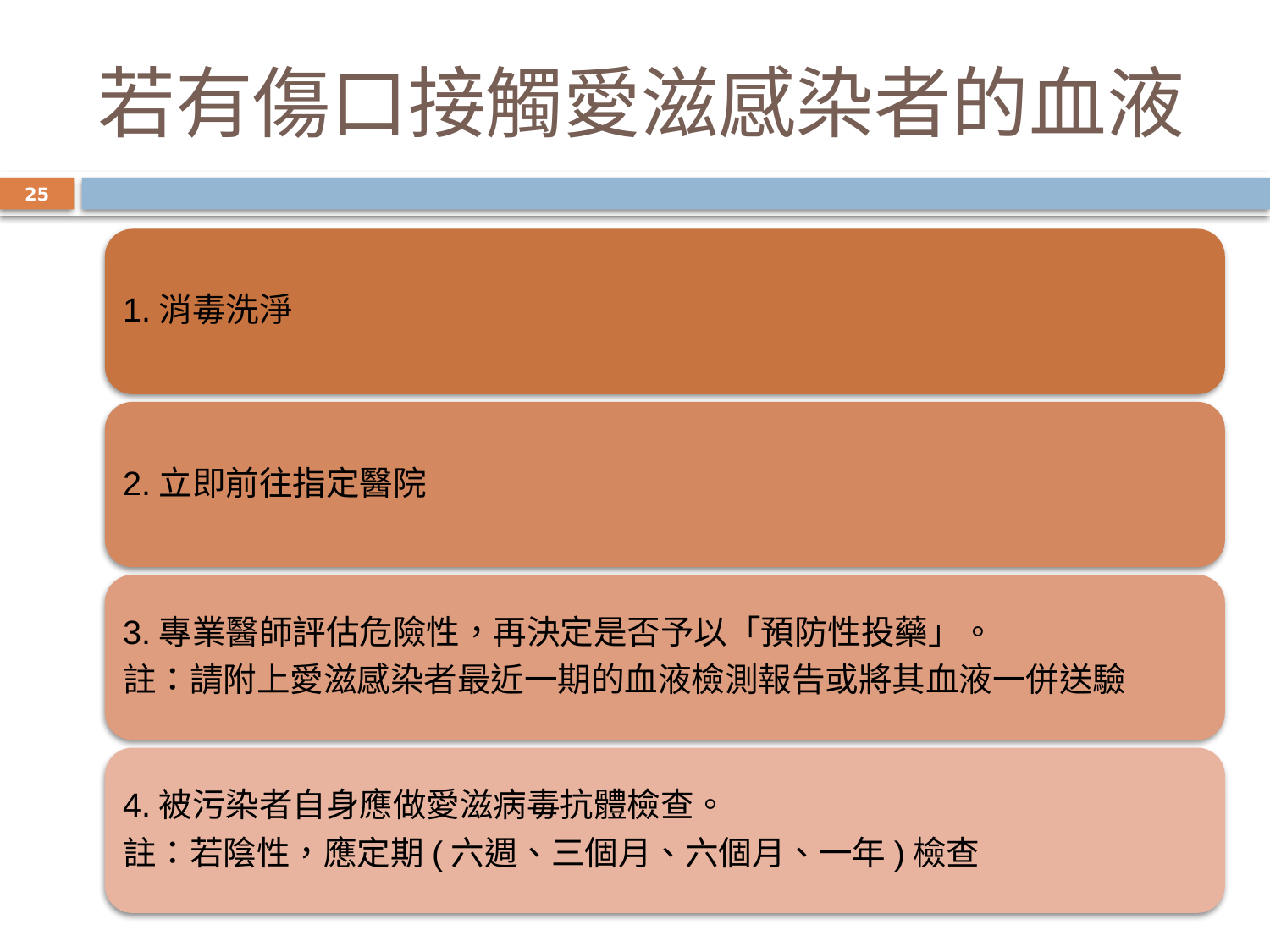

# 若有傷口接觸愛滋感染者的血液
25
1.消毒洗淨
2.立即前往指定醫院
3.專業醫師評估危險性，再決定是否予以「預防性投藥」。
註：請附上愛滋感染者最近一期的血液檢測報告或將其血液一併送驗
4.被污染者自身應做愛滋病毒抗體檢查。
註：若陰性，應定期(六週、三個月、六個月、一年)檢查